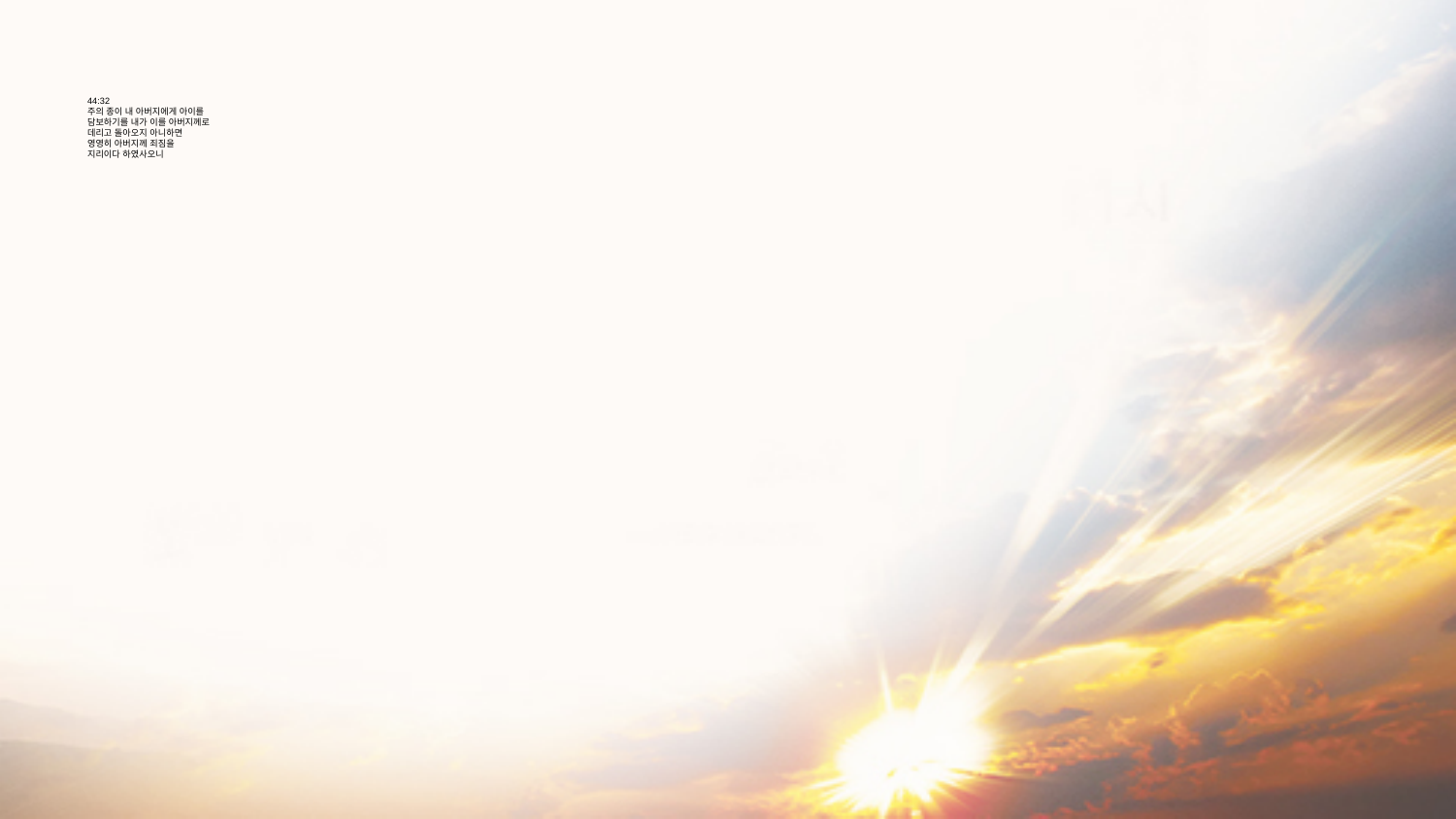

# 44:32 주의 종이 내 아버지에게 아이를 담보하기를 내가 이를 아버지께로 데리고 돌아오지 아니하면 영영히 아버지께 죄짐을 지리이다 하였사오니